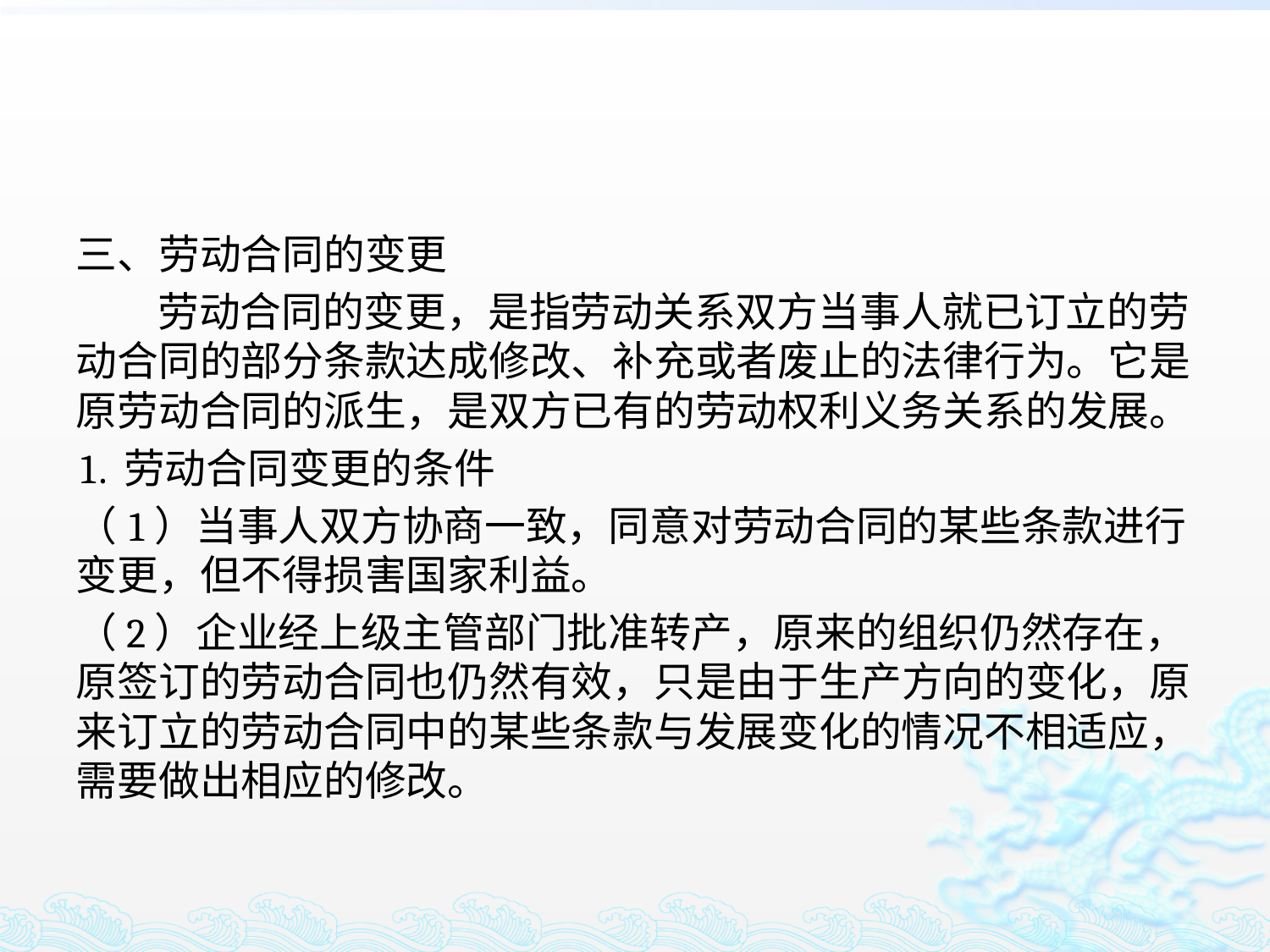

#
三、劳动合同的变更
        劳动合同的变更，是指劳动关系双方当事人就已订立的劳动合同的部分条款达成修改、补充或者废止的法律行为。它是原劳动合同的派生，是双方已有的劳动权利义务关系的发展。
1. 劳动合同变更的条件
（1）当事人双方协商一致，同意对劳动合同的某些条款进行变更，但不得损害国家利益。
（2）企业经上级主管部门批准转产，原来的组织仍然存在，原签订的劳动合同也仍然有效，只是由于生产方向的变化，原来订立的劳动合同中的某些条款与发展变化的情况不相适应，需要做出相应的修改。